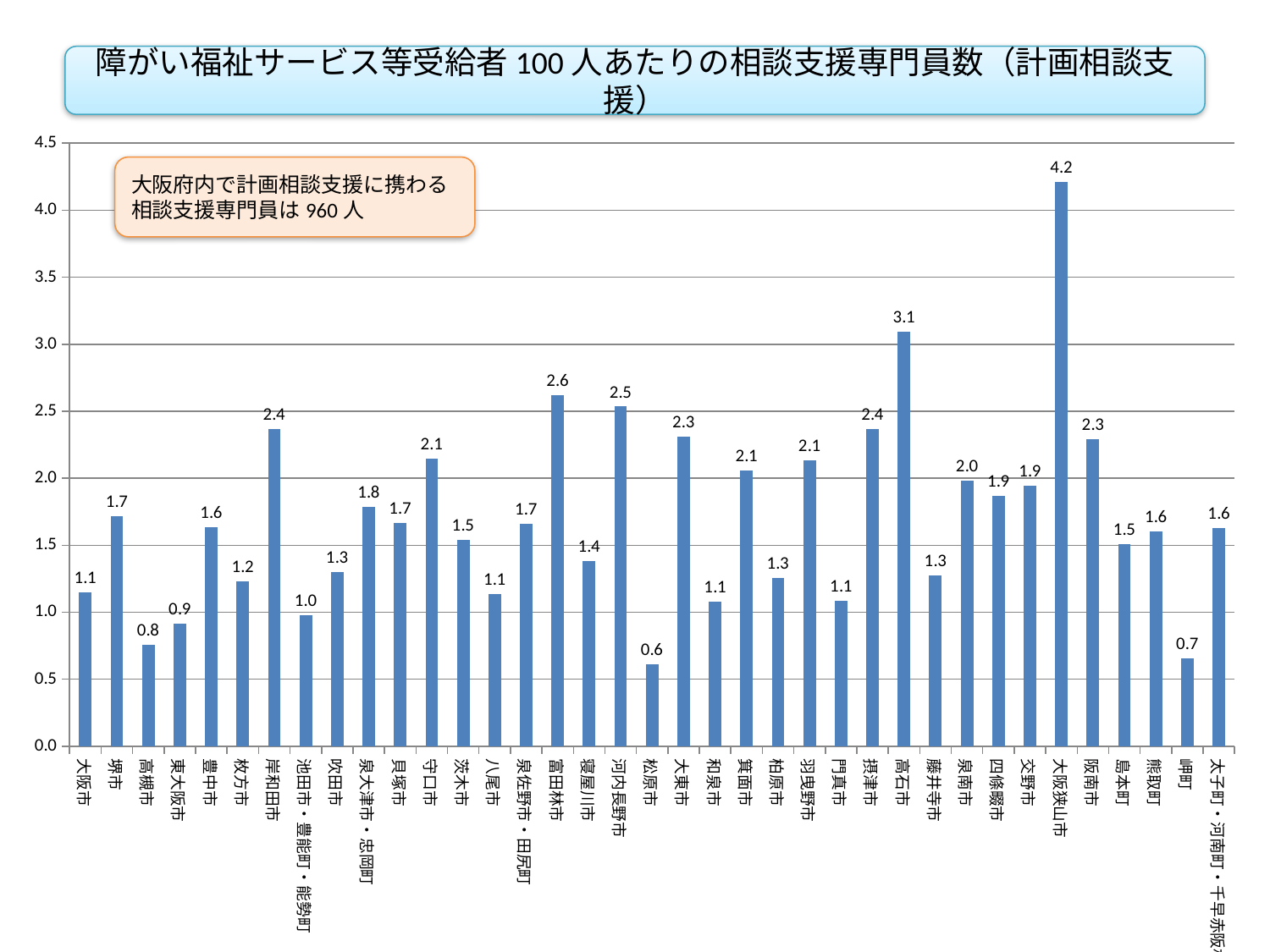

障がい福祉サービス等受給者100人あたりの相談支援専門員数（計画相談支援）

### Chart

| Category |  |
|---|---|
| 大阪市 | 1.148432777825749 |
| 堺市 | 1.718073593073593 |
| 高槻市 | 0.7547169811320755 |
| 東大阪市 | 0.915707912655553 |
| 豊中市 | 1.6365496079099897 |
| 枚方市 | 1.2282091917591125 |
| 岸和田市 | 2.364217252396166 |
| 池田市・豊能町・能勢町 | 0.9794319294809011 |
| 吹田市 | 1.2993262752646775 |
| 泉大津市・忠岡町 | 1.7832647462277091 |
| 貝塚市 | 1.6666666666666667 |
| 守口市 | 2.147766323024055 |
| 茨木市 | 1.5424164524421593 |
| 八尾市 | 1.1368605159597727 |
| 泉佐野市・田尻町 | 1.661631419939577 |
| 富田林市 | 2.6178010471204187 |
| 寝屋川市 | 1.3824884792626728 |
| 河内長野市 | 2.534854245880862 |
| 松原市 | 0.6105006105006106 |
| 大東市 | 2.3076923076923075 |
| 和泉市 | 1.0788381742738589 |
| 箕面市 | 2.0592020592020592 |
| 柏原市 | 1.2552301255230125 |
| 羽曳野市 | 2.132998745294856 |
| 門真市 | 1.0869565217391304 |
| 摂津市 | 2.366863905325444 |
| 高石市 | 3.0927835051546393 |
| 藤井寺市 | 1.271186440677966 |
| 泉南市 | 1.9801980198019802 |
| 四條畷市 | 1.8691588785046729 |
| 交野市 | 1.941747572815534 |
| 大阪狭山市 | 4.213483146067416 |
| 阪南市 | 2.288329519450801 |
| 島本町 | 1.5075376884422111 |
| 熊取町 | 1.6 |
| 岬町 | 0.6578947368421053 |
| 太子町・河南町・千早赤阪村 | 1.6260162601626016 |
大阪府内で計画相談支援に携わる相談支援専門員は960人